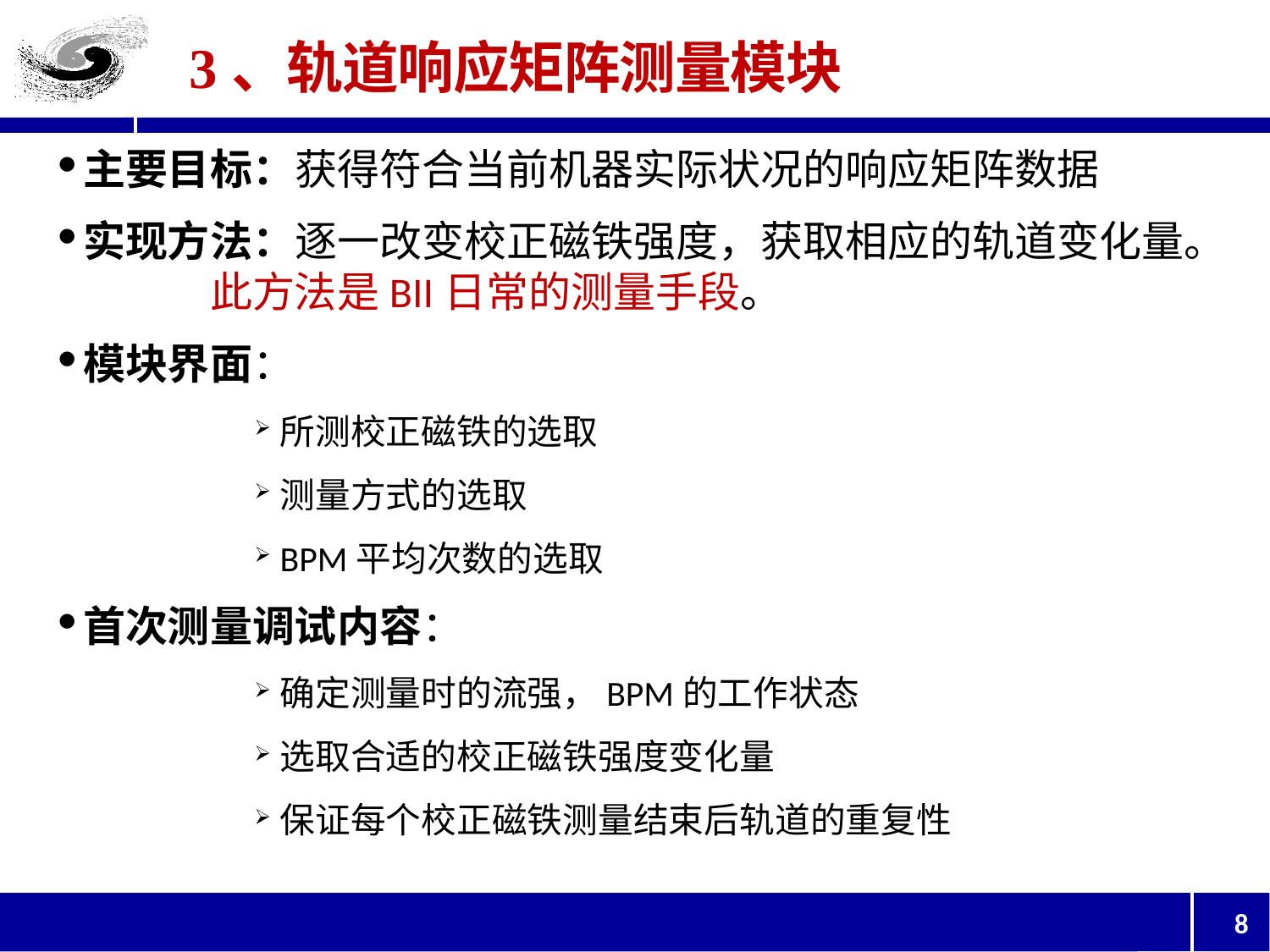

# 3、轨道响应矩阵测量模块
主要目标：获得符合当前机器实际状况的响应矩阵数据
实现方法：逐一改变校正磁铁强度，获取相应的轨道变化量。　　　此方法是BII日常的测量手段。
模块界面：
所测校正磁铁的选取
测量方式的选取
BPM平均次数的选取
首次测量调试内容：
确定测量时的流强，BPM的工作状态
选取合适的校正磁铁强度变化量
保证每个校正磁铁测量结束后轨道的重复性